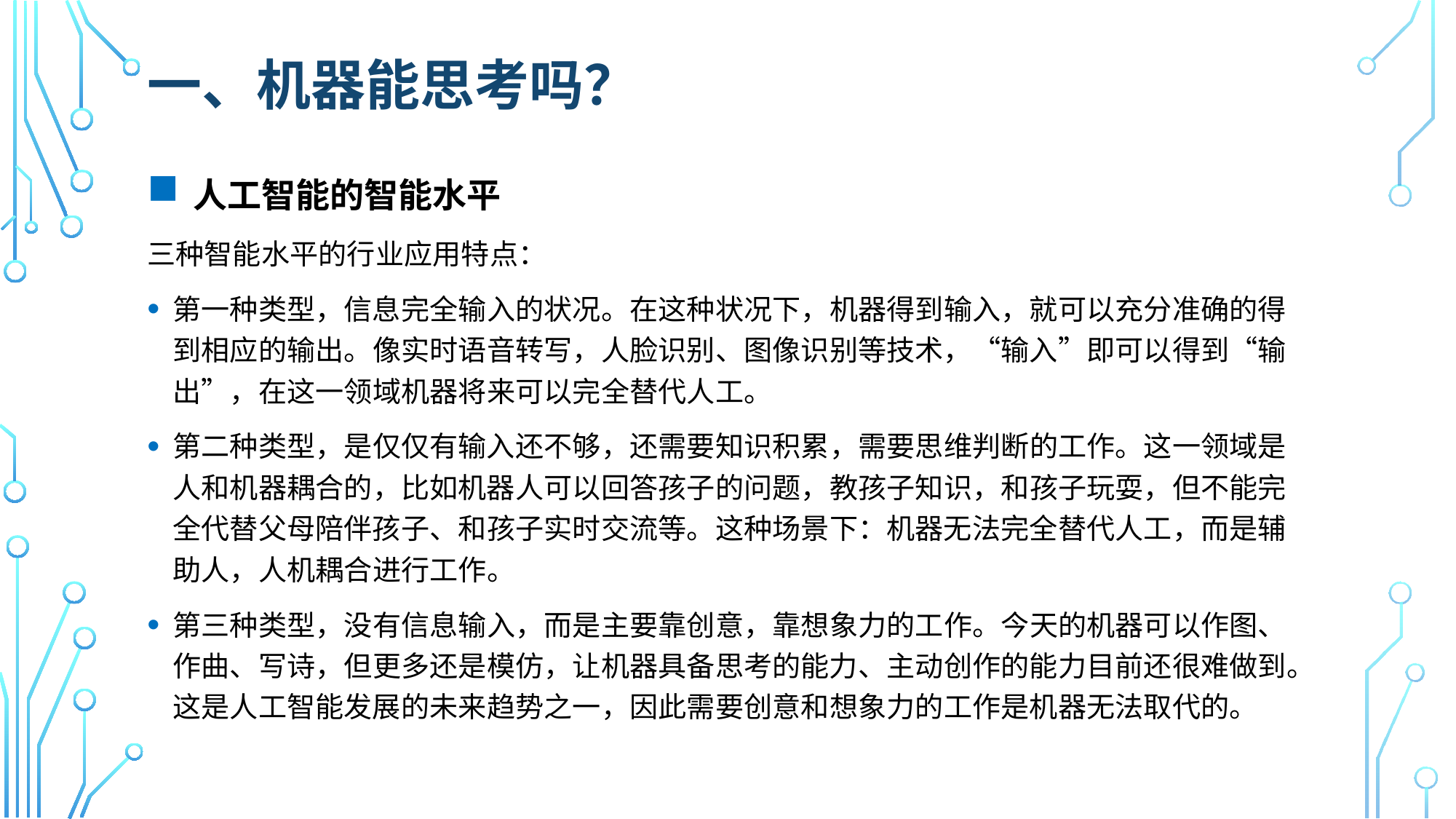

# 一、机器能思考吗？
 人工智能的智能水平
三种智能水平的行业应用特点：
第一种类型，信息完全输入的状况。在这种状况下，机器得到输入，就可以充分准确的得到相应的输出。像实时语音转写，人脸识别、图像识别等技术，“输入”即可以得到“输出”，在这一领域机器将来可以完全替代人工。
第二种类型，是仅仅有输入还不够，还需要知识积累，需要思维判断的工作。这一领域是人和机器耦合的，比如机器人可以回答孩子的问题，教孩子知识，和孩子玩耍，但不能完全代替父母陪伴孩子、和孩子实时交流等。这种场景下：机器无法完全替代人工，而是辅助人，人机耦合进行工作。
第三种类型，没有信息输入，而是主要靠创意，靠想象力的工作。今天的机器可以作图、作曲、写诗，但更多还是模仿，让机器具备思考的能力、主动创作的能力目前还很难做到。这是人工智能发展的未来趋势之一，因此需要创意和想象力的工作是机器无法取代的。